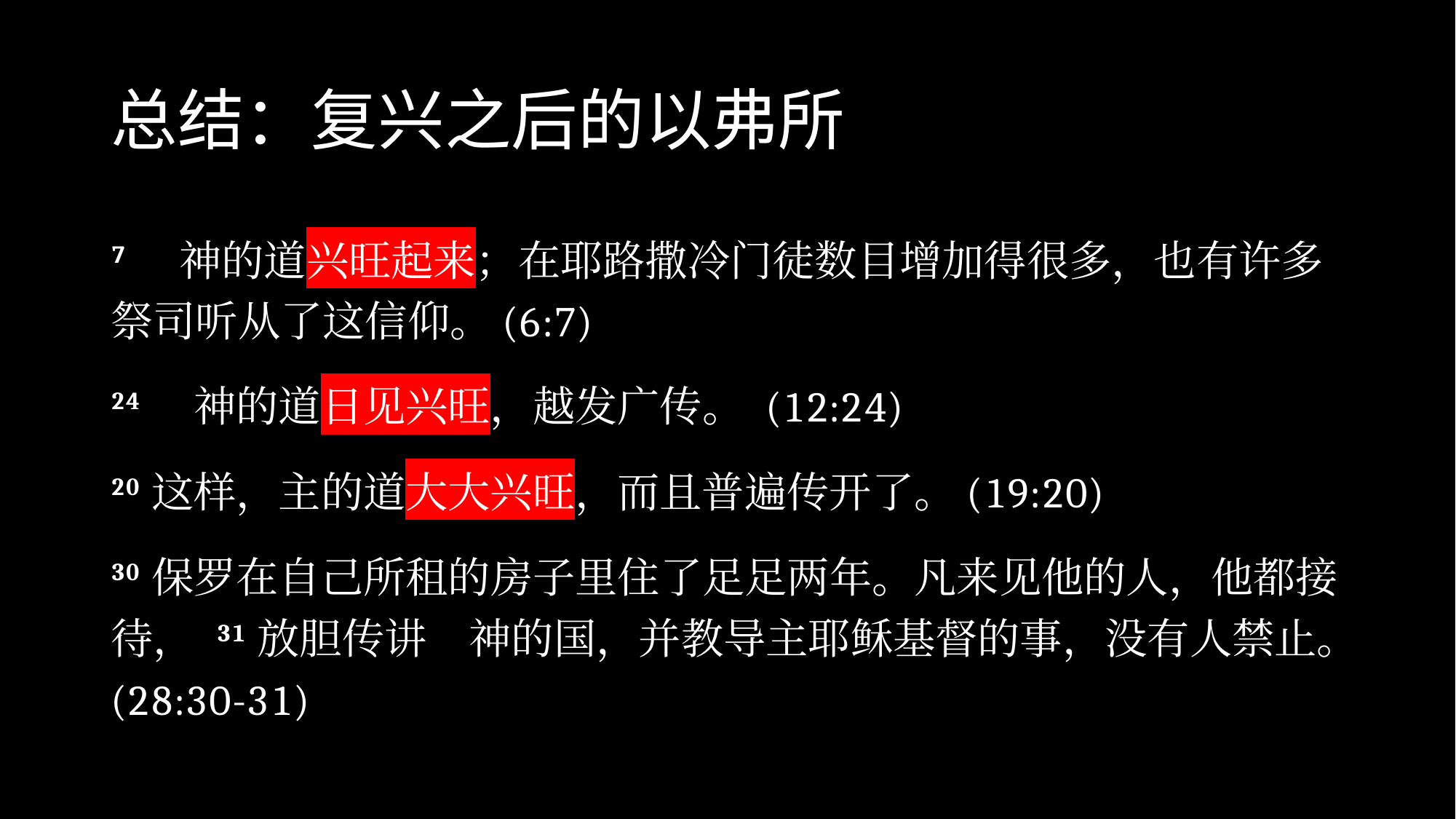

# 总结：复兴之后的以弗所
7 　神的道兴旺起来；在耶路撒冷门徒数目增加得很多，也有许多祭司听从了这信仰。(6:7)
24 　神的道日见兴旺，越发广传。 (12:24)
20 这样，主的道大大兴旺，而且普遍传开了。(19:20)
30 保罗在自己所租的房子里住了足足两年。凡来见他的人，他都接待， 31 放胆传讲　神的国，并教导主耶稣基督的事，没有人禁止。(28:30-31)